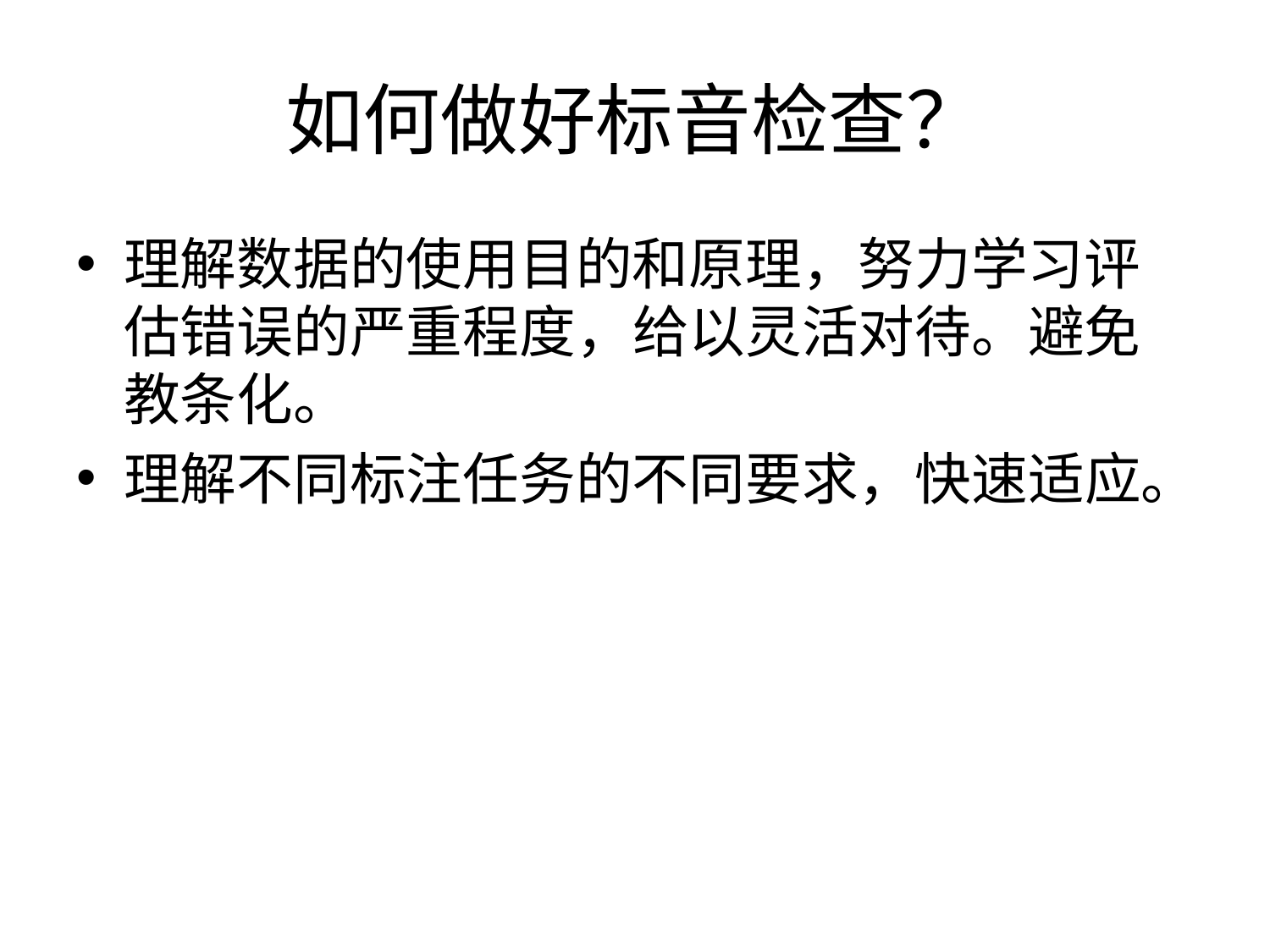

# 如何做好标音检查？
理解数据的使用目的和原理，努力学习评估错误的严重程度，给以灵活对待。避免教条化。
理解不同标注任务的不同要求，快速适应。